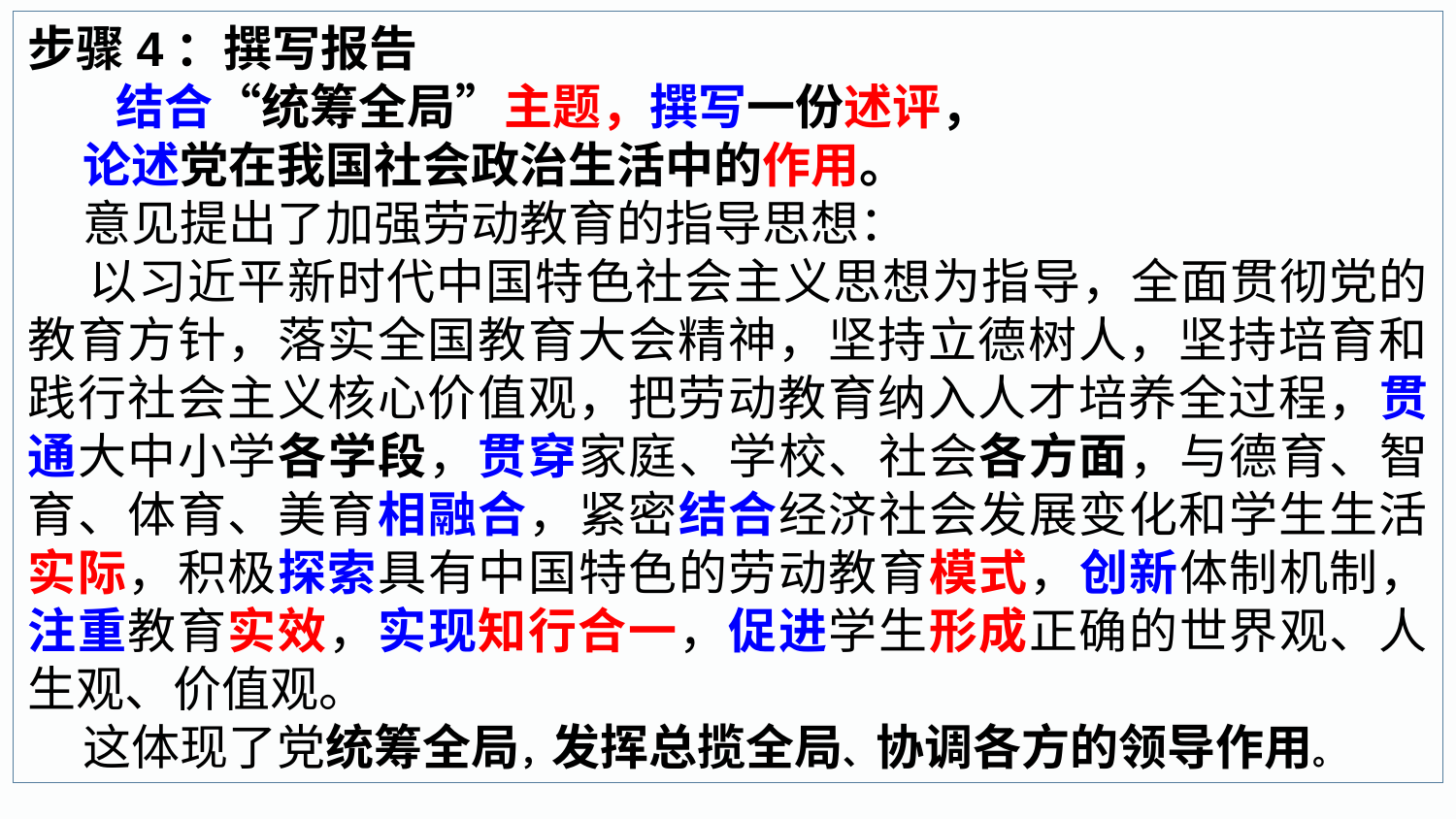

步骤4：撰写报告
       结合“统筹全局”主题，撰写一份述评，
    论述党在我国社会政治生活中的作用。
    意见提出了加强劳动教育的指导思想：
    以习近平新时代中国特色社会主义思想为指导，全面贯彻党的教育方针，落实全国教育大会精神，坚持立德树人，坚持培育和践行社会主义核心价值观，把劳动教育纳入人才培养全过程，贯通大中小学各学段，贯穿家庭、学校、社会各方面，与德育、智育、体育、美育相融合，紧密结合经济社会发展变化和学生生活实际，积极探索具有中国特色的劳动教育模式，创新体制机制，注重教育实效，实现知行合一，促进学生形成正确的世界观、人生观、价值观。
    这体现了党统筹全局，发挥总揽全局、协调各方的领导作用。